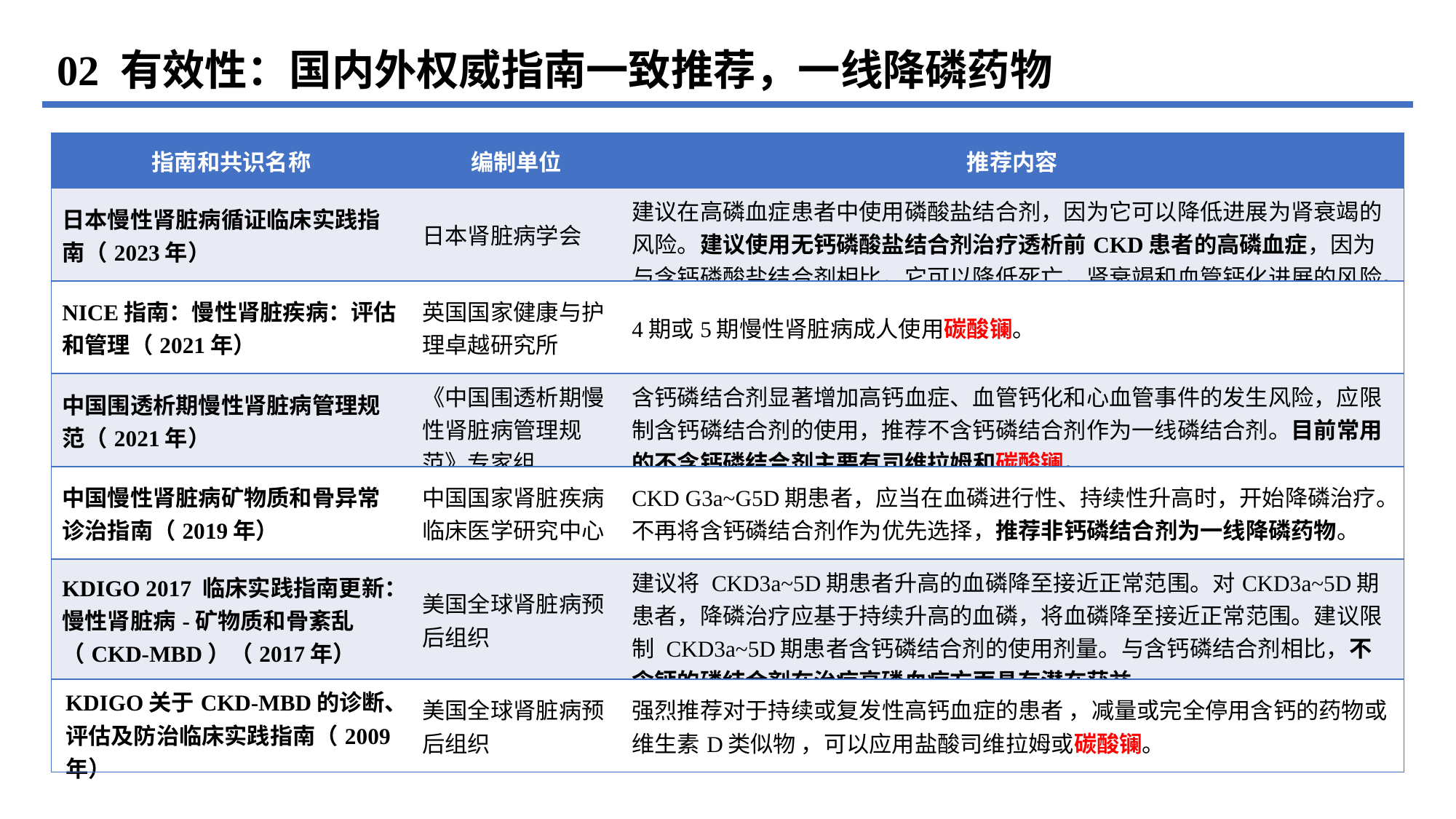

02 有效性：国内外权威指南一致推荐，一线降磷药物
| 指南和共识名称 | 编制单位 | 推荐内容 |
| --- | --- | --- |
| 日本慢性肾脏病循证临床实践指南（2023年） | 日本肾脏病学会 | 建议在高磷血症患者中使用磷酸盐结合剂，因为它可以降低进展为肾衰竭的风险。建议使用无钙磷酸盐结合剂治疗透析前CKD患者的高磷血症，因为与含钙磷酸盐结合剂相比，它可以降低死亡，肾衰竭和血管钙化进展的风险。 |
| NICE指南：慢性肾脏疾病：评估和管理（2021年） | 英国国家健康与护理卓越研究所 | 4期或5期慢性肾脏病成人使用碳酸镧。 |
| 中国围透析期慢性肾脏病管理规范（2021年） | 《中国围透析期慢性肾脏病管理规范》专家组 | 含钙磷结合剂显著增加高钙血症、血管钙化和心血管事件的发生风险，应限制含钙磷结合剂的使用，推荐不含钙磷结合剂作为一线磷结合剂。目前常用的不含钙磷结合剂主要有司维拉姆和碳酸镧。 |
| 中国慢性肾脏病矿物质和骨异常诊治指南（2019年） | 中国国家肾脏疾病临床医学研究中心 | CKD G3a~G5D期患者，应当在血磷进行性、持续性升高时，开始降磷治疗。不再将含钙磷结合剂作为优先选择，推荐非钙磷结合剂为一线降磷药物。 |
| KDIGO 2017 临床实践指南更新：慢性肾脏病-矿物质和骨紊乱（CKD-MBD）（2017年） | 美国全球肾脏病预后组织 | 建议将 CKD3a~5D期患者升高的血磷降至接近正常范围。对CKD3a~5D期患者，降磷治疗应基于持续升高的血磷，将血磷降至接近正常范围。建议限制 CKD3a~5D期患者含钙磷结合剂的使用剂量。与含钙磷结合剂相比，不含钙的磷结合剂在治疗高磷血症方面具有潜在获益。 |
| KDIGO关于CKD-MBD的诊断、评估及防治临床实践指南（2009年） | 美国全球肾脏病预后组织 | 强烈推荐对于持续或复发性高钙血症的患者 ，减量或完全停用含钙的药物或维生素D类似物 ，可以应用盐酸司维拉姆或碳酸镧。 |